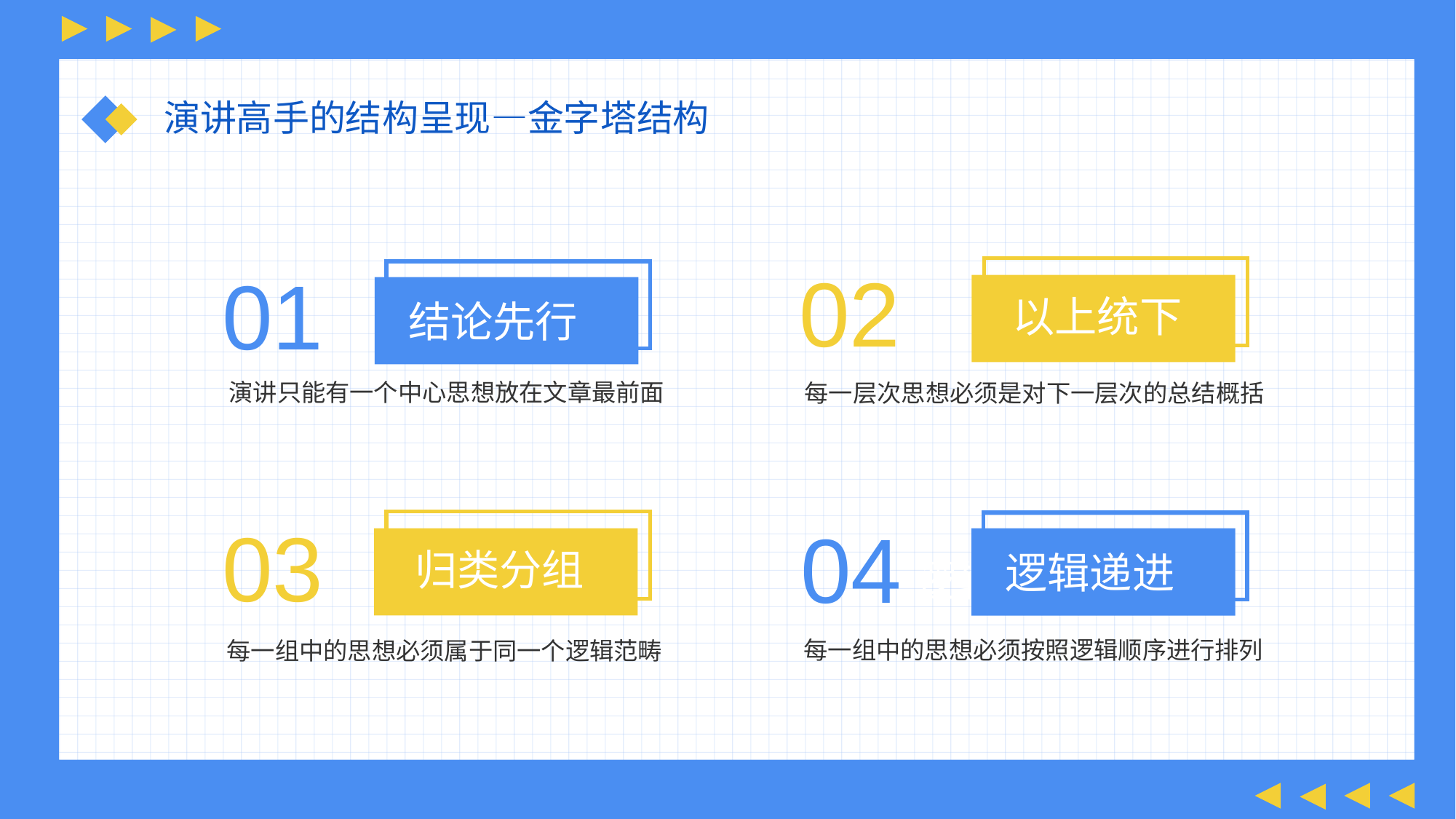

演讲高手的结构呈现—金字塔结构

02
01

以上统下
结论先行
演讲只能有一个中心思想放在文章最前面
每一层次思想必须是对下一层次的总结概括
03
04

归类分组
逻辑递进
归类分组
逻辑递进
每一组中的思想必须按照逻辑顺序进行排列
每一组中的思想必须属于同一个逻辑范畴